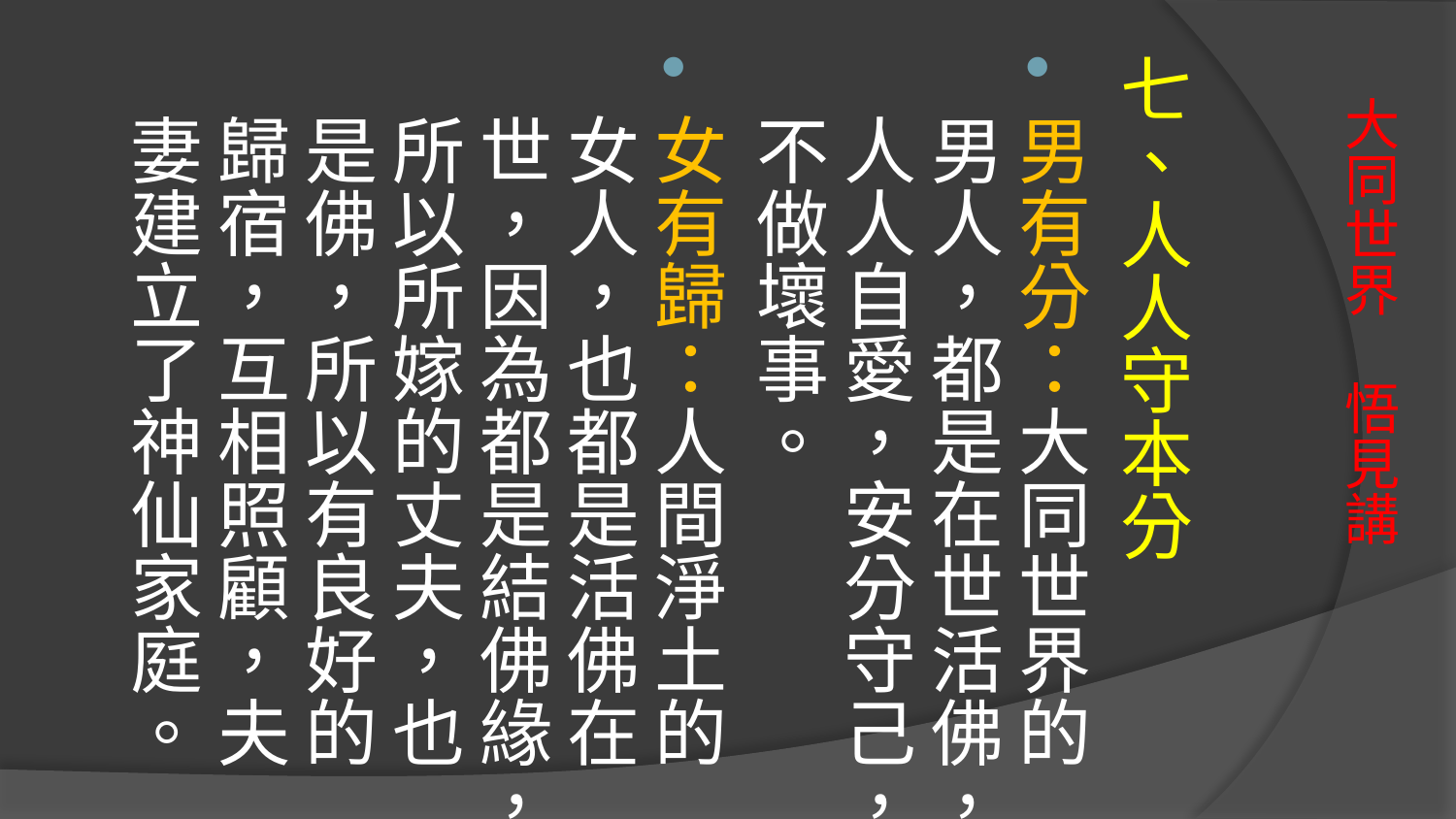

七、人人守本分
男有分：大同世界的男人，都是在世活佛，人人自愛，安分守己，不做壞事。
女有歸：人間淨土的女人，也都是活佛在世，因為都是結佛緣，所以所嫁的丈夫，也是佛，所以有良好的歸宿，互相照顧，夫妻建立了神仙家庭。

# 大同世界     悟見講